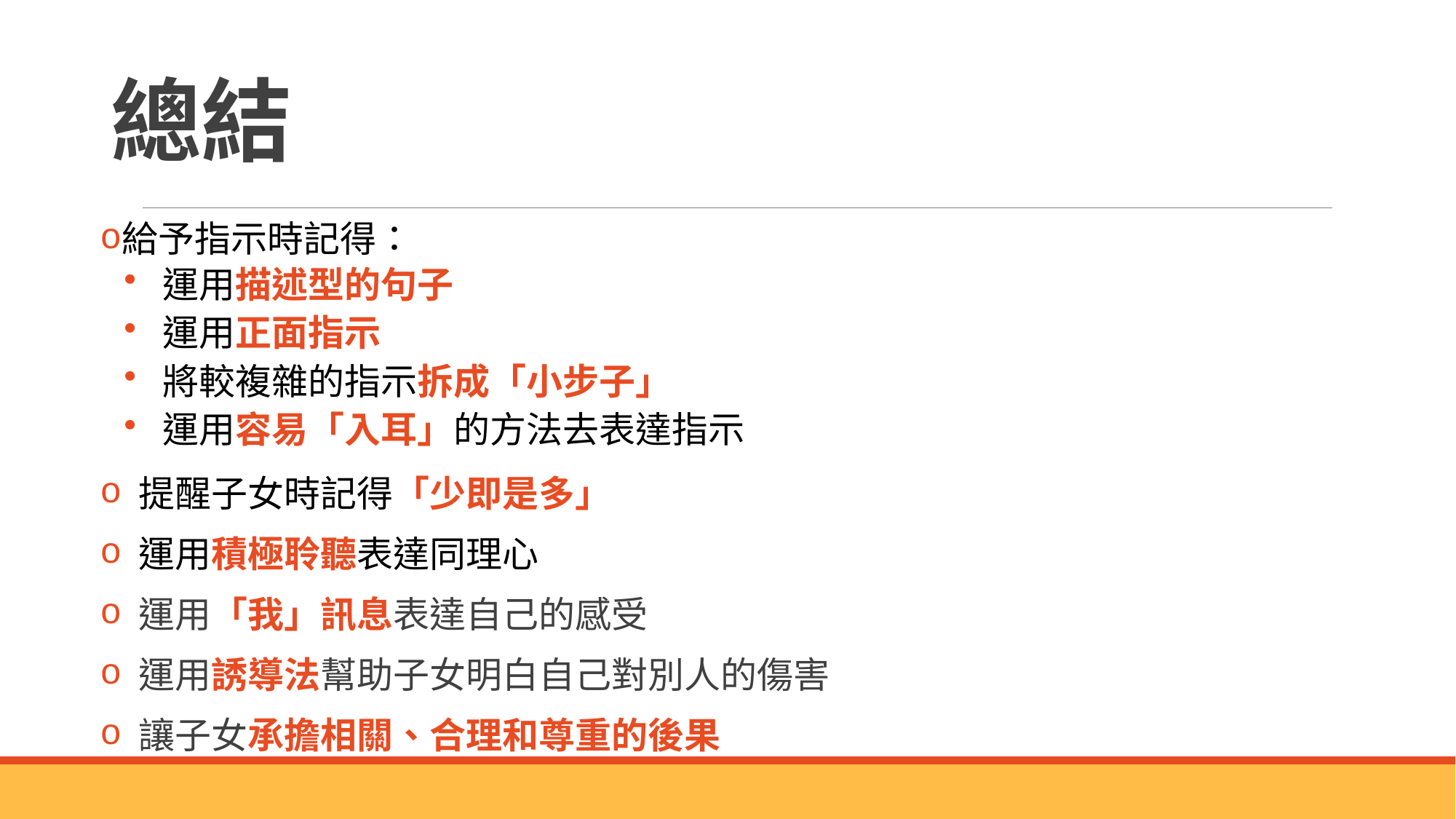

# 總結
給予指示時記得：
 運用描述型的句子
 運用正面指示
 將較複雜的指示拆成「小步子」
 運用容易「入耳」的方法去表達指示
 提醒子女時記得「少即是多」
 運用積極聆聽表達同理心
 運用「我」訊息表達自己的感受
 運用誘導法幫助子女明白自己對別人的傷害
 讓子女承擔相關、合理和尊重的後果